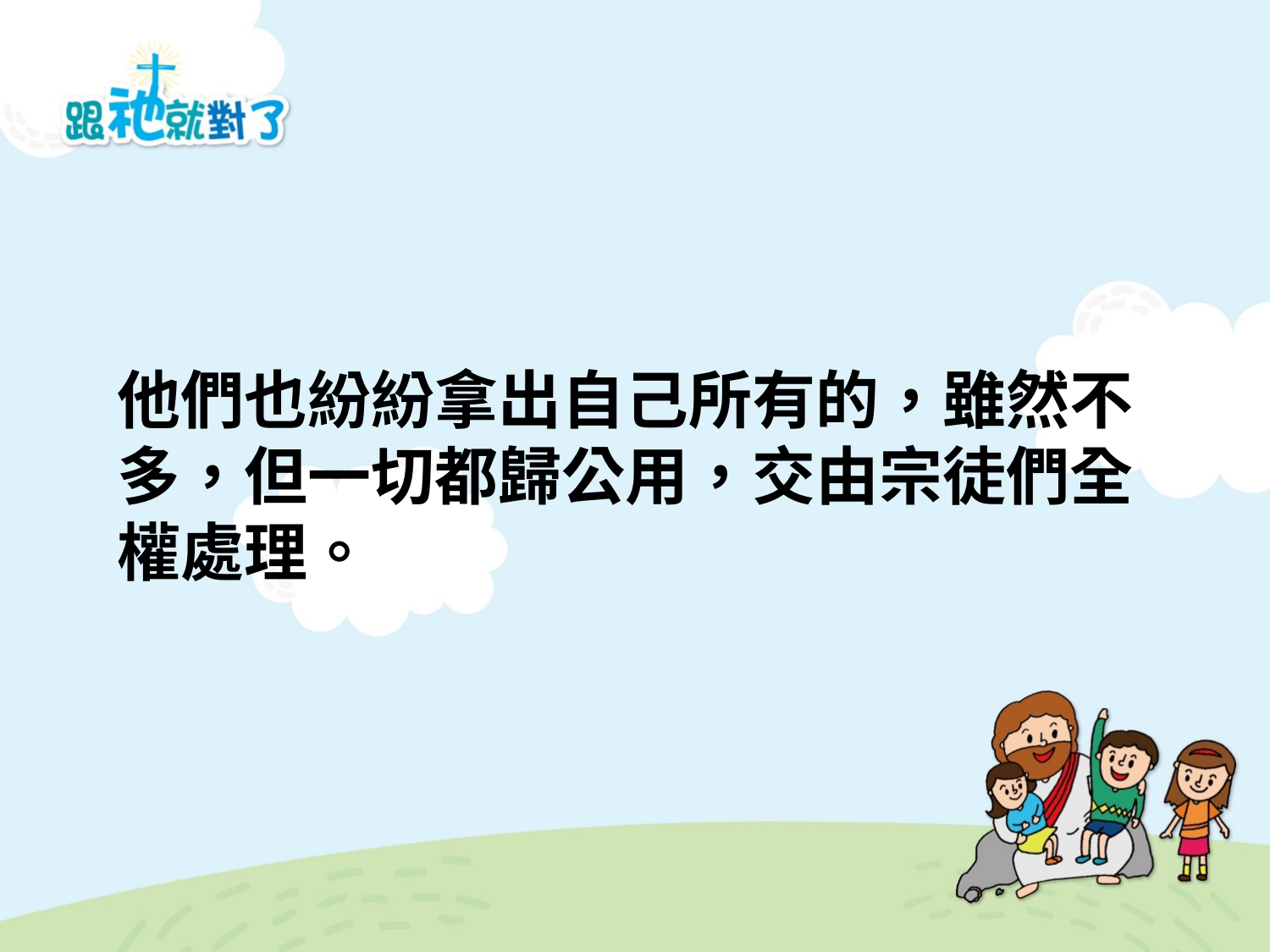

他們也紛紛拿出自己所有的，雖然不多，但一切都歸公用，交由宗徒們全權處理。